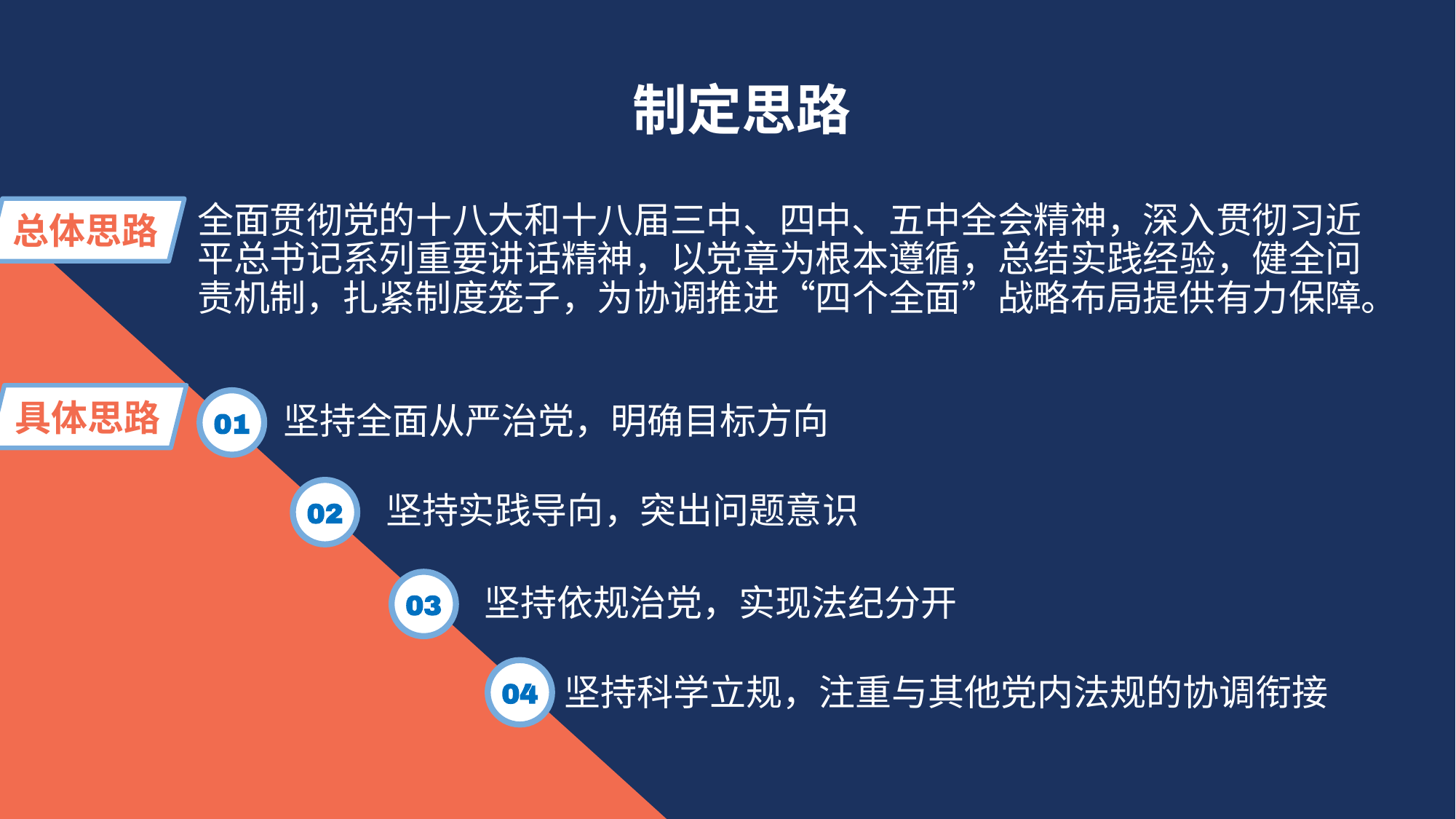

制定思路
全面贯彻党的十八大和十八届三中、四中、五中全会精神，深入贯彻习近平总书记系列重要讲话精神，以党章为根本遵循，总结实践经验，健全问责机制，扎紧制度笼子，为协调推进“四个全面”战略布局提供有力保障。
总体思路

具体思路
01
坚持全面从严治党，明确目标方向
02
坚持实践导向，突出问题意识
03
坚持依规治党，实现法纪分开
04
坚持科学立规，注重与其他党内法规的协调衔接